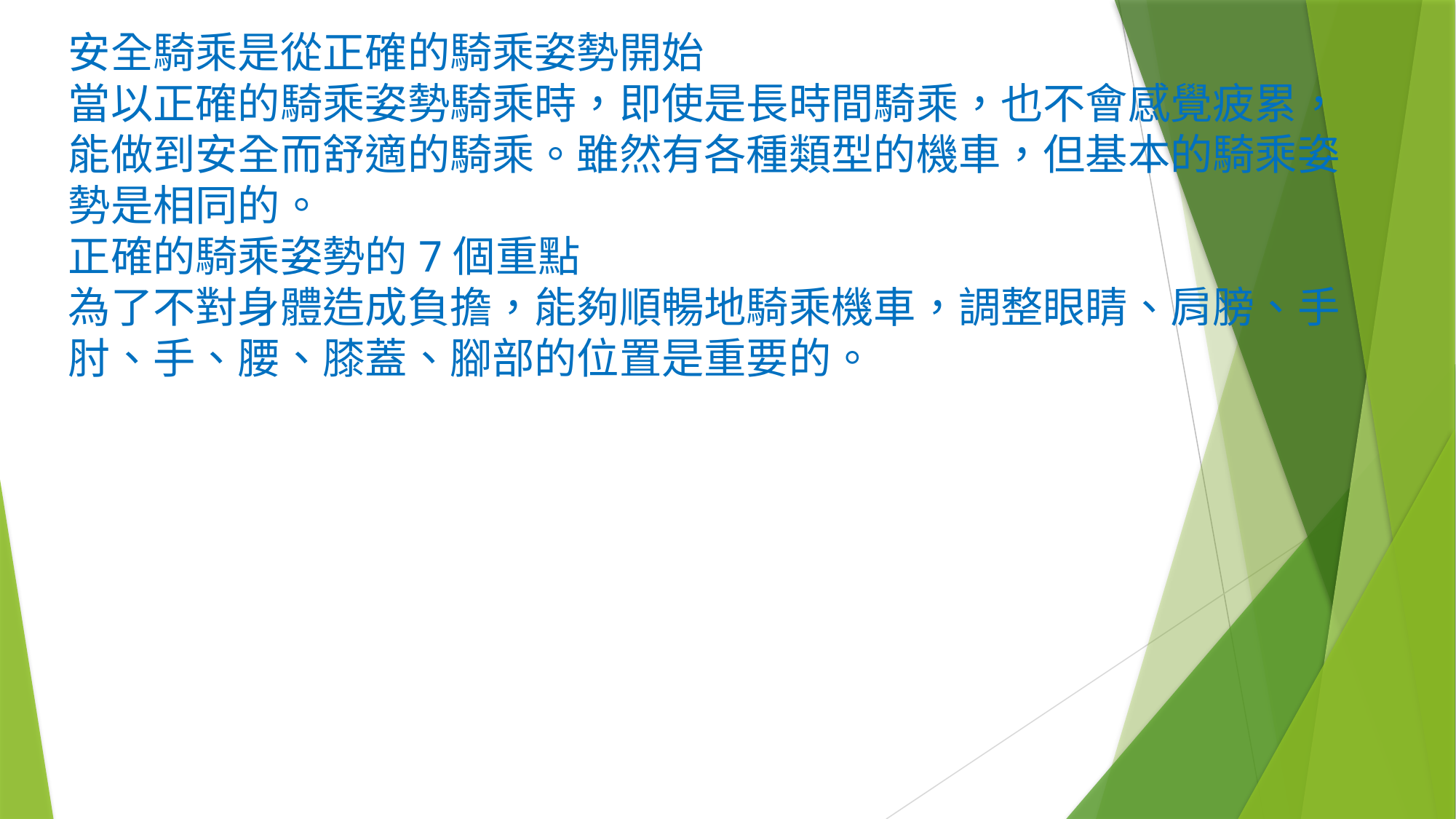

安全騎乘是從正確的騎乘姿勢開始
當以正確的騎乘姿勢騎乘時，即使是長時間騎乘，也不會感覺疲累，能做到安全而舒適的騎乘。雖然有各種類型的機車，但基本的騎乘姿勢是相同的。
正確的騎乘姿勢的7個重點
為了不對身體造成負擔，能夠順暢地騎乘機車，調整眼睛、肩膀、手肘、手、腰、膝蓋、腳部的位置是重要的。